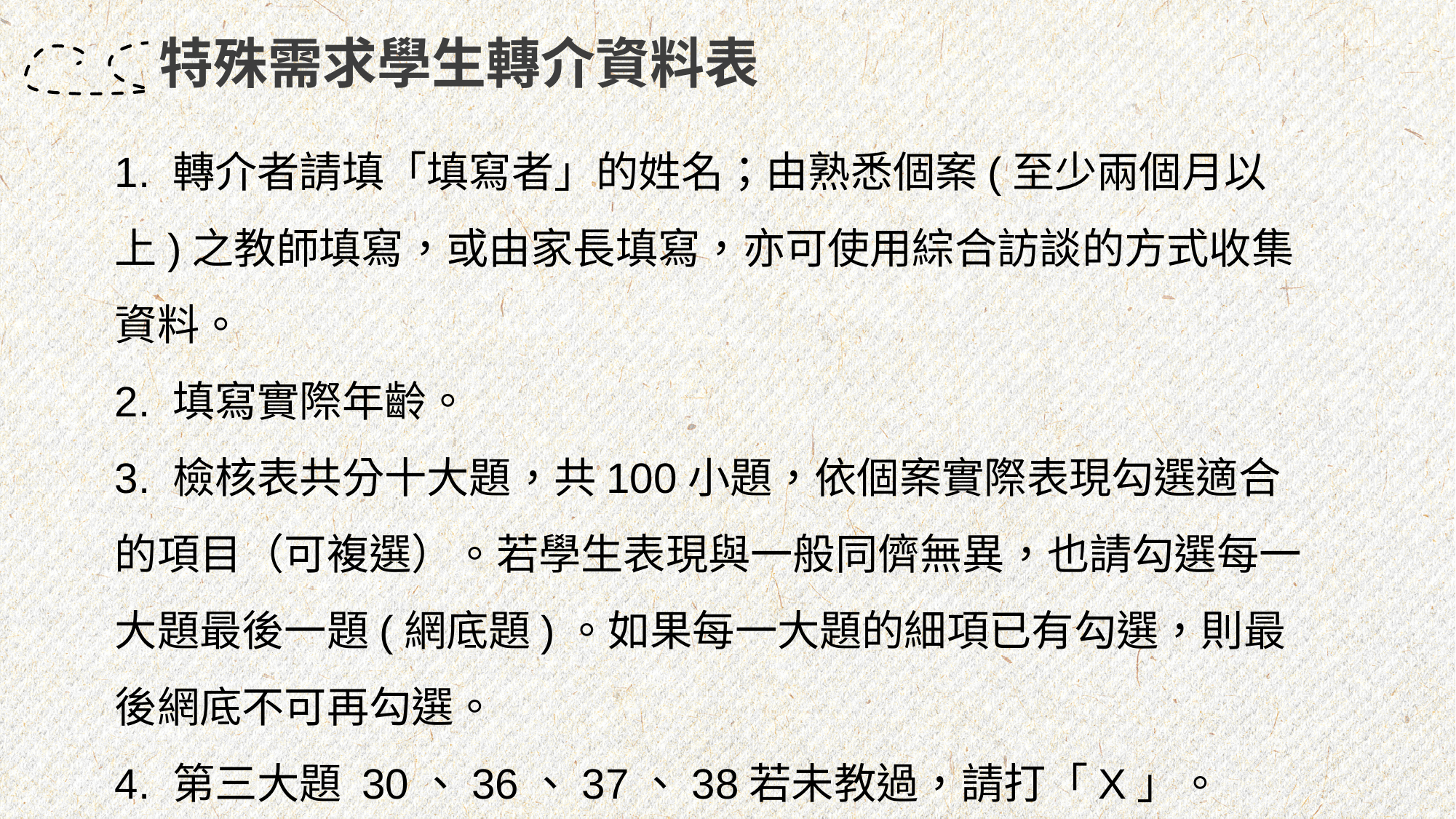

特殊需求學生轉介資料表
1. 轉介者請填「填寫者」的姓名；由熟悉個案(至少兩個月以上)之教師填寫，或由家長填寫，亦可使用綜合訪談的方式收集資料。
2. 填寫實際年齡。
3. 檢核表共分十大題，共100小題，依個案實際表現勾選適合的項目（可複選）。若學生表現與一般同儕無異，也請勾選每一大題最後一題(網底題)。如果每一大題的細項已有勾選，則最後網底不可再勾選。
4. 第三大題 30、36、37、38若未教過，請打「X」。
5. 第三大題 39題 記得打「 v」，並依據孩子的狀況勾選。